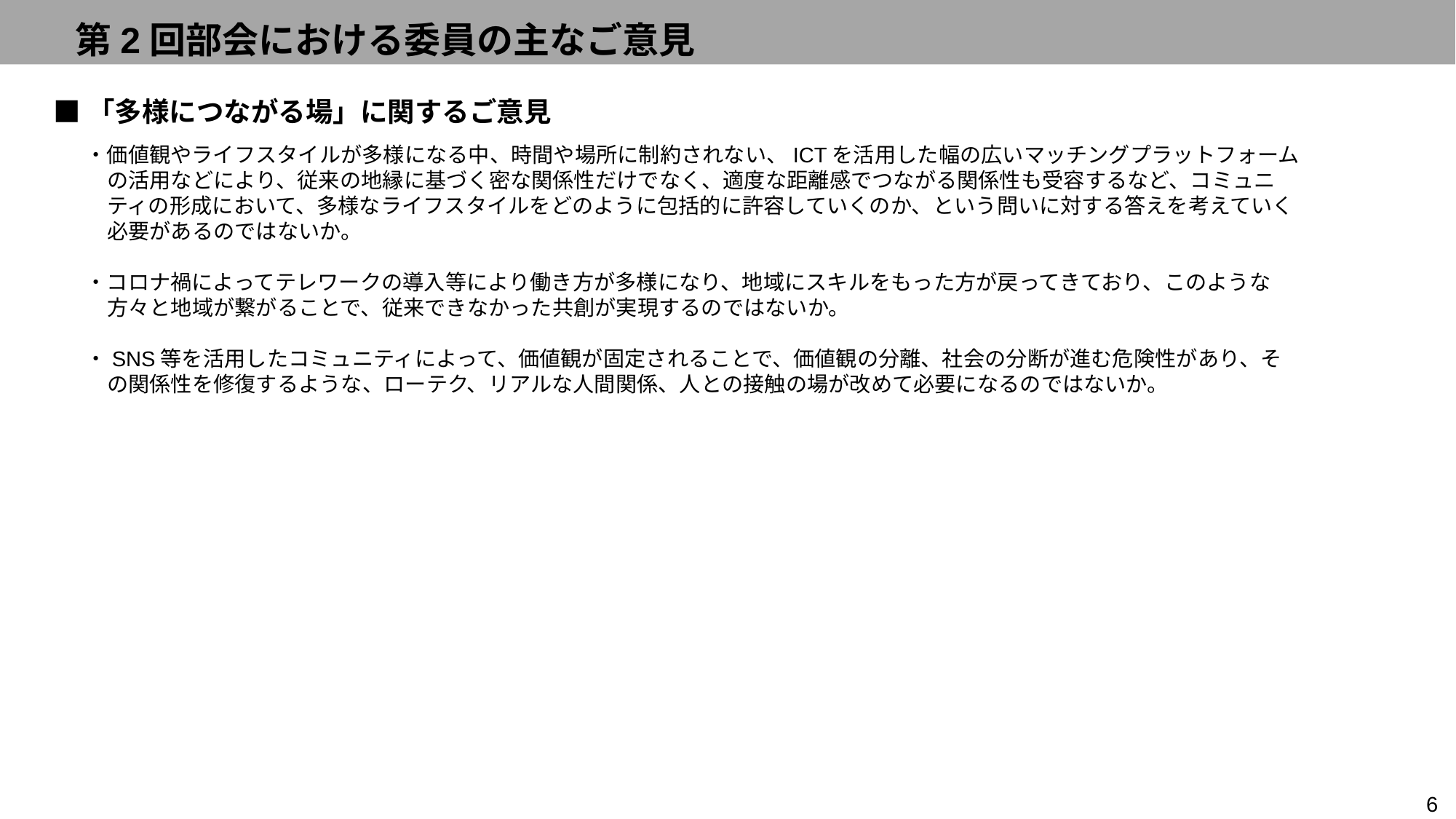

第2回部会における委員の主なご意見
■「多様につながる場」に関するご意見

・価値観やライフスタイルが多様になる中、時間や場所に制約されない、ICTを活用した幅の広いマッチングプラットフォームの活用などにより、従来の地縁に基づく密な関係性だけでなく、適度な距離感でつながる関係性も受容するなど、コミュニティの形成において、多様なライフスタイルをどのように包括的に許容していくのか、という問いに対する答えを考えていく必要があるのではないか。

・コロナ禍によってテレワークの導入等により働き方が多様になり、地域にスキルをもった方が戻ってきており、このような方々と地域が繋がることで、従来できなかった共創が実現するのではないか。

・SNS等を活用したコミュニティによって、価値観が固定されることで、価値観の分離、社会の分断が進む危険性があり、その関係性を修復するような、ローテク、リアルな人間関係、人との接触の場が改めて必要になるのではないか。
6